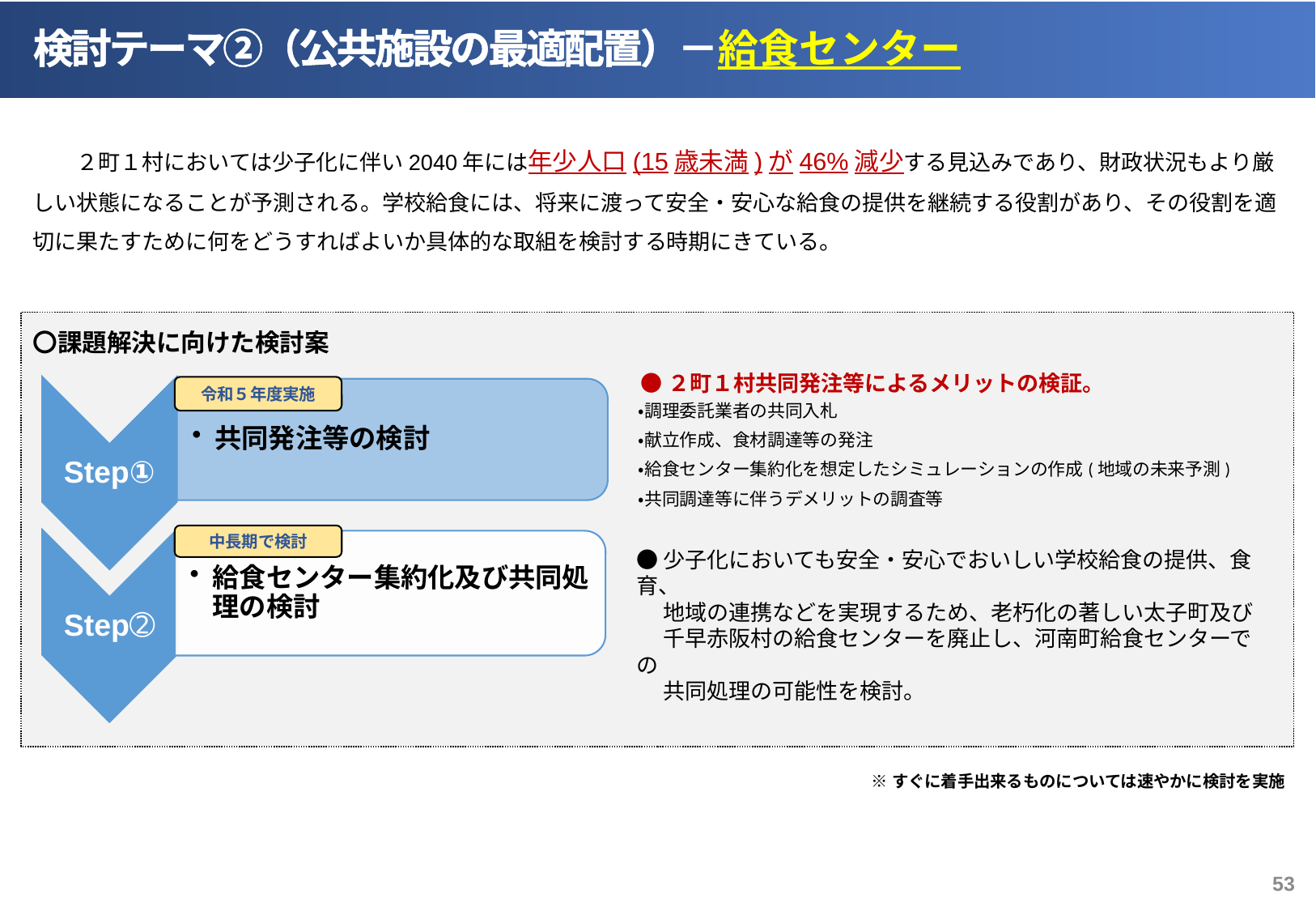

検討テーマ②（公共施設の最適配置）－給食センター

　　２町１村においては少子化に伴い2040年には年少人口(15歳未満)が46%減少する見込みであり、財政状況もより厳しい状態になることが予測される。学校給食には、将来に渡って安全・安心な給食の提供を継続する役割があり、その役割を適切に果たすために何をどうすればよいか具体的な取組を検討する時期にきている。
〇課題解決に向けた検討案

●２町１村共同発注等によるメリットの検証。
Step①
共同発注等の検討
Step➁
給食センター集約化及び共同処理の検討
令和５年度実施
・調理委託業者の共同入札
・献立作成、食材調達等の発注
・給食センター集約化を想定したシミュレーションの作成(地域の未来予測)
・共同調達等に伴うデメリットの調査等
中長期で検討
●少子化においても安全・安心でおいしい学校給食の提供、食育、
 　地域の連携などを実現するため、老朽化の著しい太子町及び
　 千早赤阪村の給食センターを廃止し、河南町給食センターでの
　 共同処理の可能性を検討。
※すぐに着手出来るものについては速やかに検討を実施
53